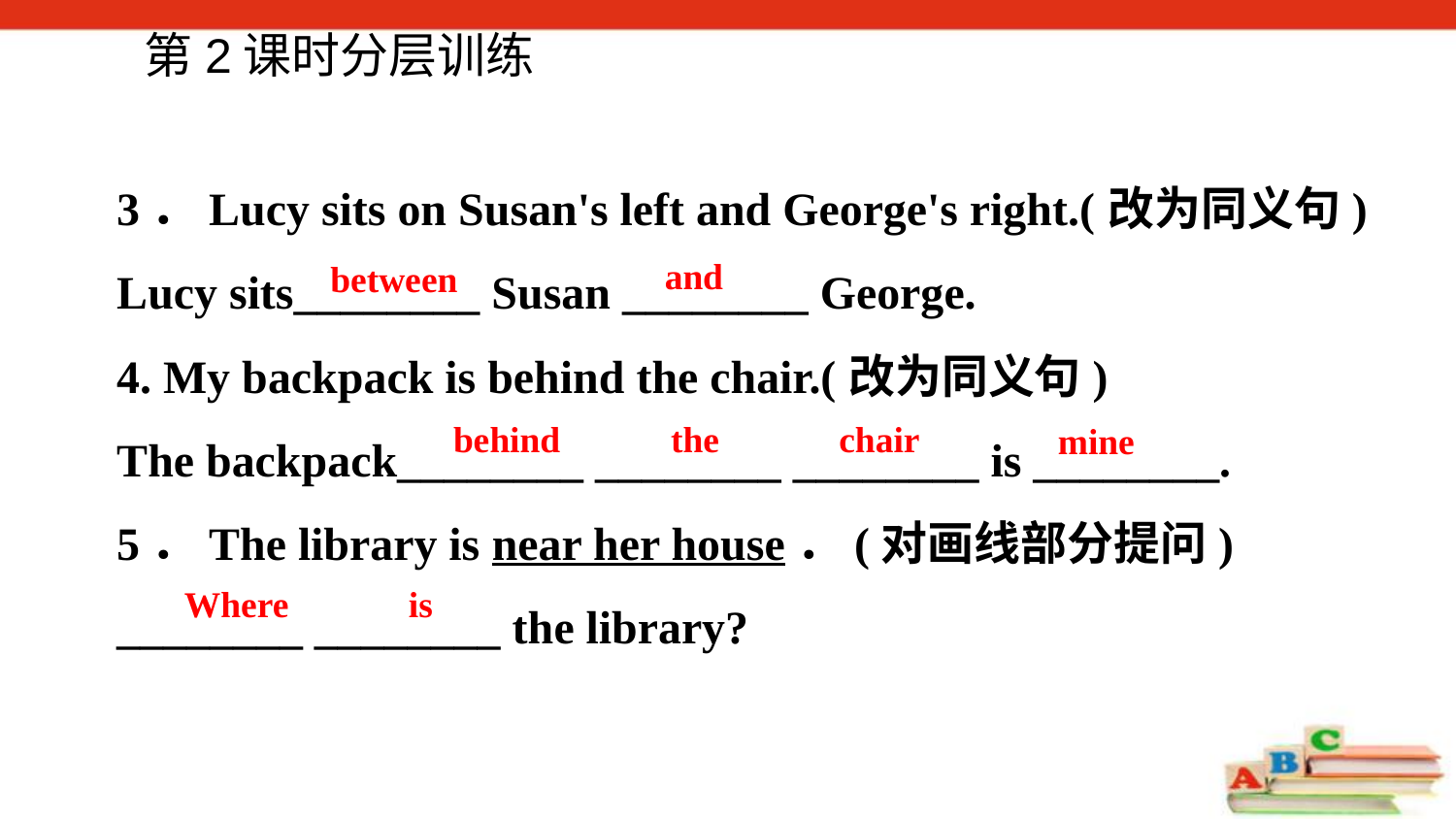

第2课时分层训练
3．Lucy sits on Susan's left and George's right.(改为同义句)
Lucy sits________ Susan ________ George.
4. My backpack is behind the chair.(改为同义句)
The backpack________ ________ ________ is ________.
5．The library is near her house．(对画线部分提问)
________ ________ the library?
and
between
behind            the             chair
mine
Where             is